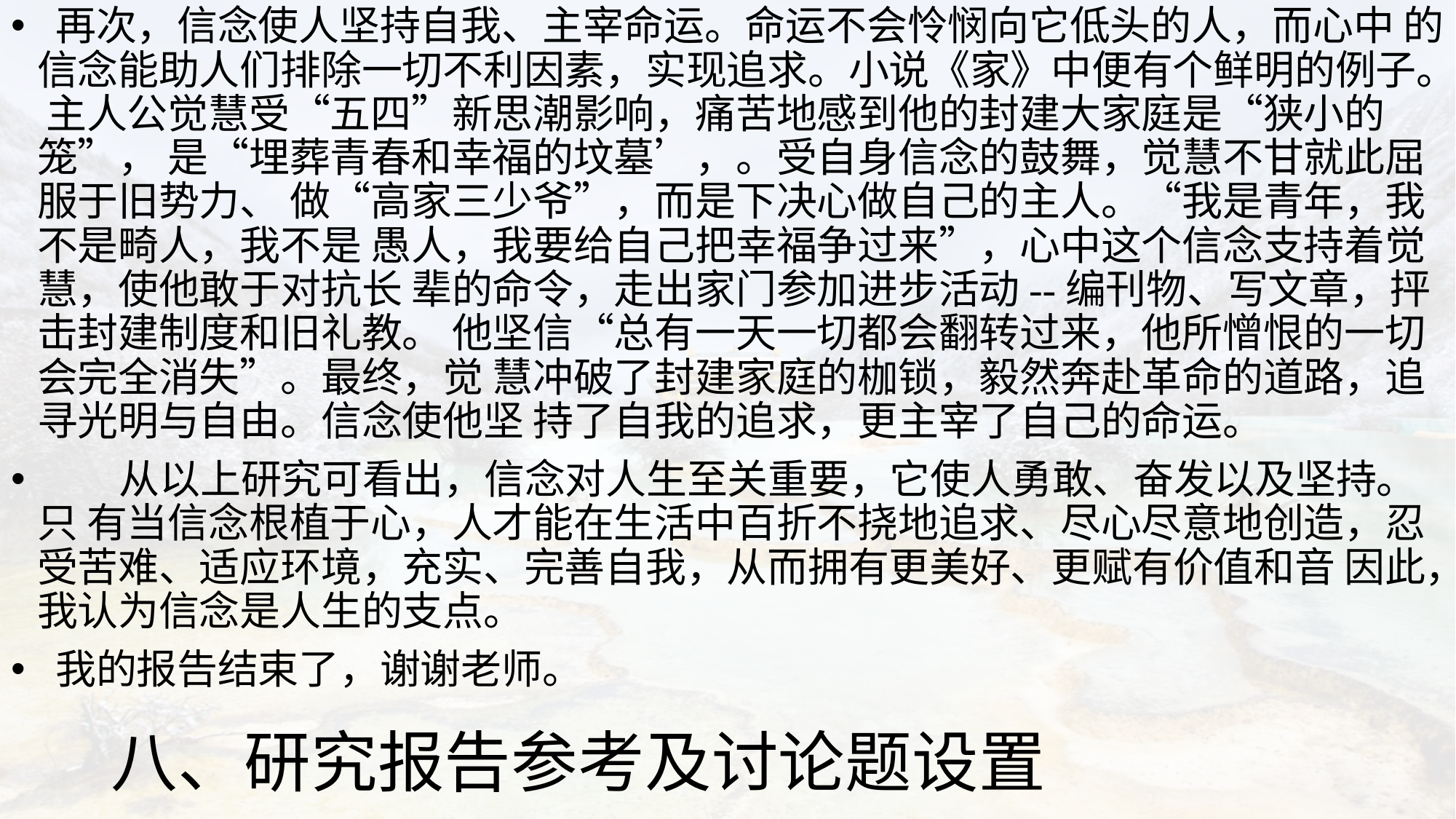

再次，信念使人坚持自我、主宰命运。命运不会怜悯向它低头的人，而心中 的信念能助人们排除一切不利因素，实现追求。小说《家》中便有个鲜明的例子。 主人公觉慧受“五四”新思潮影响，痛苦地感到他的封建大家庭是“狭小的笼”， 是“埋葬青春和幸福的坟墓’，。受自身信念的鼓舞，觉慧不甘就此屈服于旧势力、 做“高家三少爷”，而是下决心做自己的主人。“我是青年，我不是畸人，我不是 愚人，我要给自己把幸福争过来”，心中这个信念支持着觉慧，使他敢于对抗长 辈的命令，走出家门参加进步活动--编刊物、写文章，抨击封建制度和旧礼教。 他坚信“总有一天一切都会翻转过来，他所憎恨的一切会完全消失”。最终，觉 慧冲破了封建家庭的枷锁，毅然奔赴革命的道路，追寻光明与自由。信念使他坚 持了自我的追求，更主宰了自己的命运。
        从以上研究可看出，信念对人生至关重要，它使人勇敢、奋发以及坚持。只 有当信念根植于心，人才能在生活中百折不挠地追求、尽心尽意地创造，忍受苦难、适应环境，充实、完善自我，从而拥有更美好、更赋有价值和音 因此，我认为信念是人生的支点。
 我的报告结束了，谢谢老师。
# 八、研究报告参考及讨论题设置